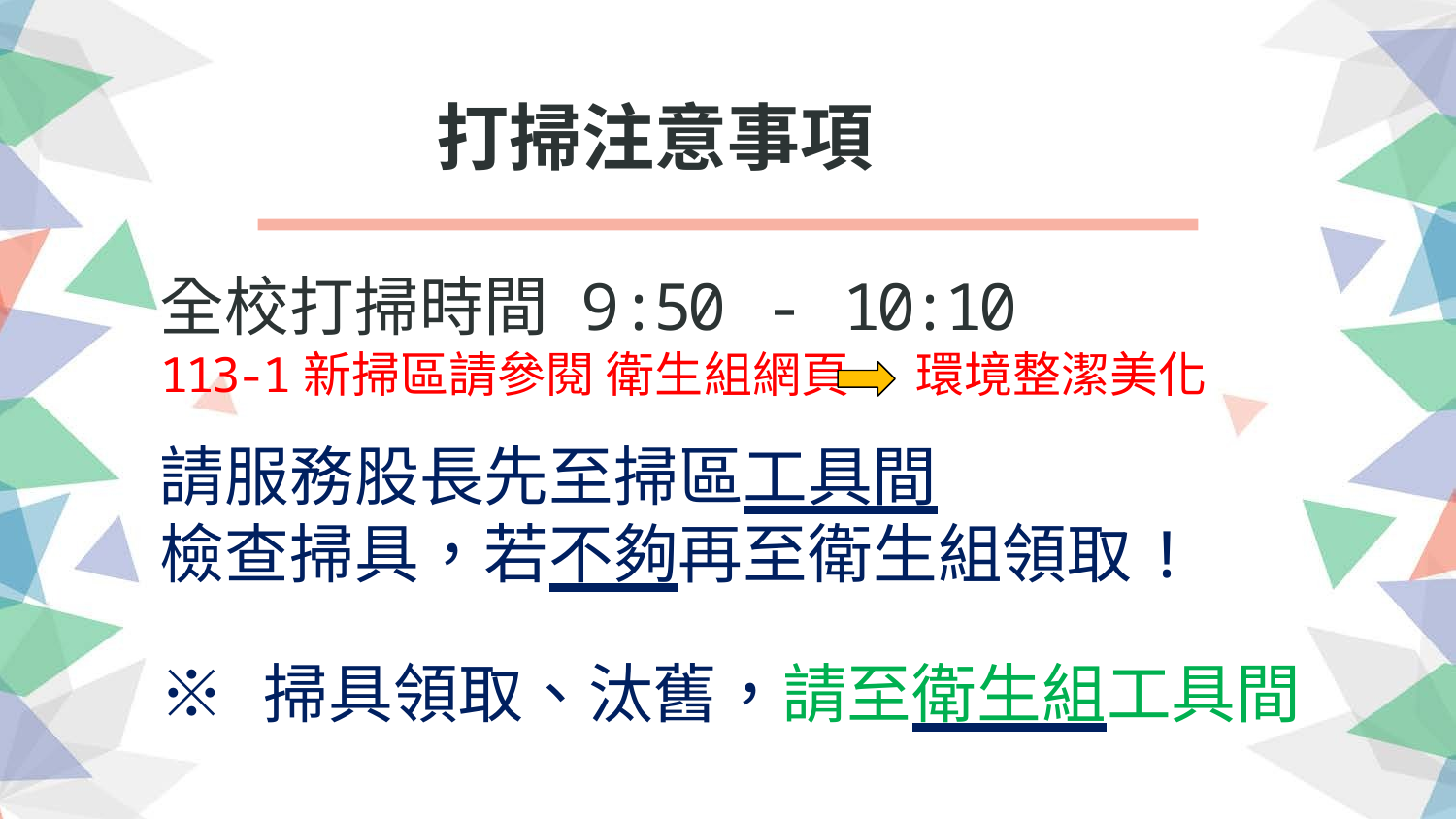

# 打掃注意事項

全校打掃時間 9:50 - 10:10
113-1新掃區請參閱衛生組網頁	環境整潔美化
請服務股長先至掃區工具間
檢查掃具，若不夠再至衛生組領取!

※掃具領取、汰舊，請至衛生組工具間